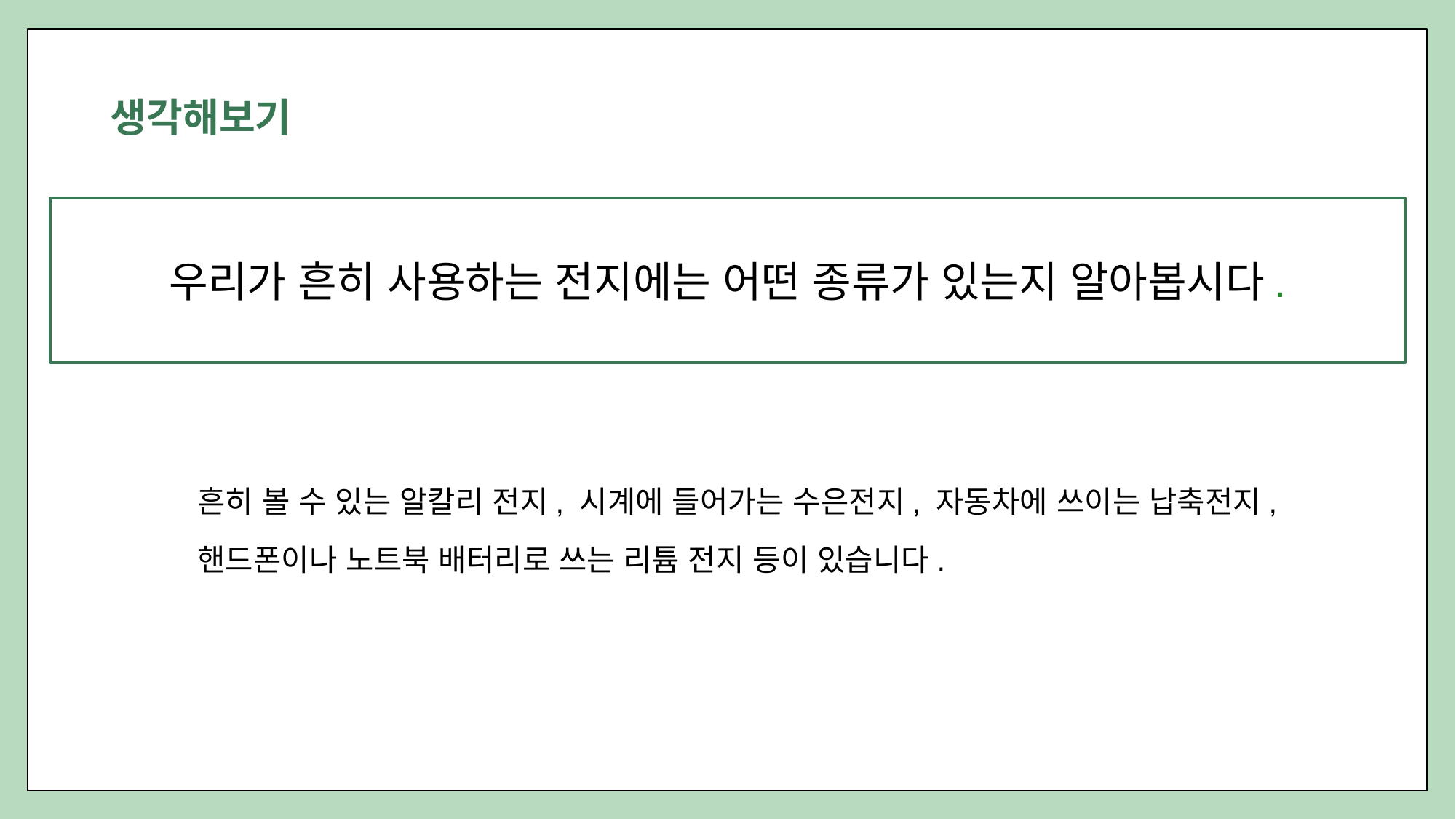

생각해보기
우리가 흔히 사용하는 전지에는 어떤 종류가 있는지 알아봅시다.
흔히 볼 수 있는 알칼리 전지, 시계에 들어가는 수은전지, 자동차에 쓰이는 납축전지,
핸드폰이나 노트북 배터리로 쓰는 리튬 전지 등이 있습니다.